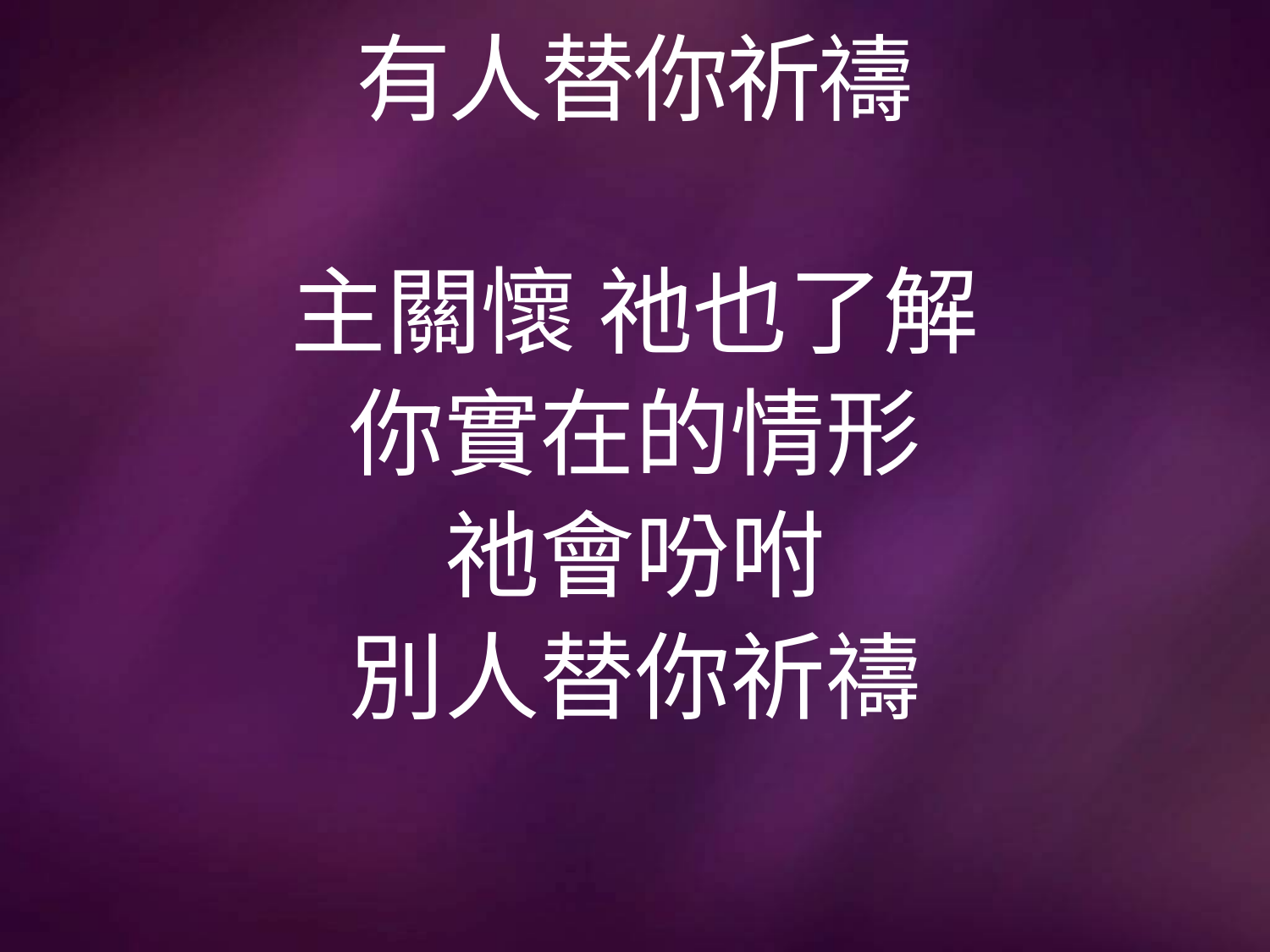

# 有人替你祈禱
主關懷 祂也了解
你實在的情形
祂會吩咐
別人替你祈禱